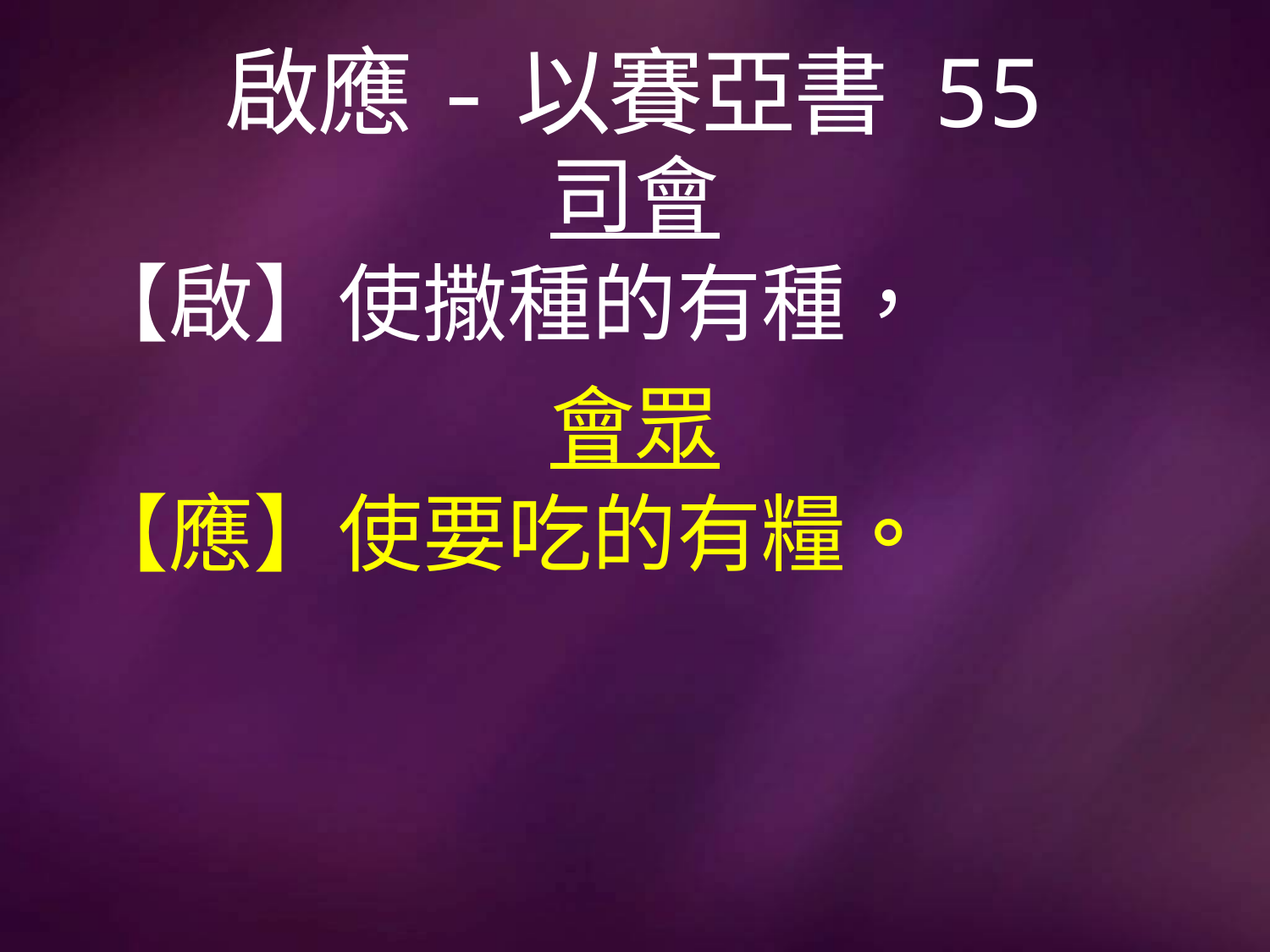

# 啟應-以賽亞書 55
司會
【啟】使撒種的有種，

會眾
【應】使要吃的有糧。